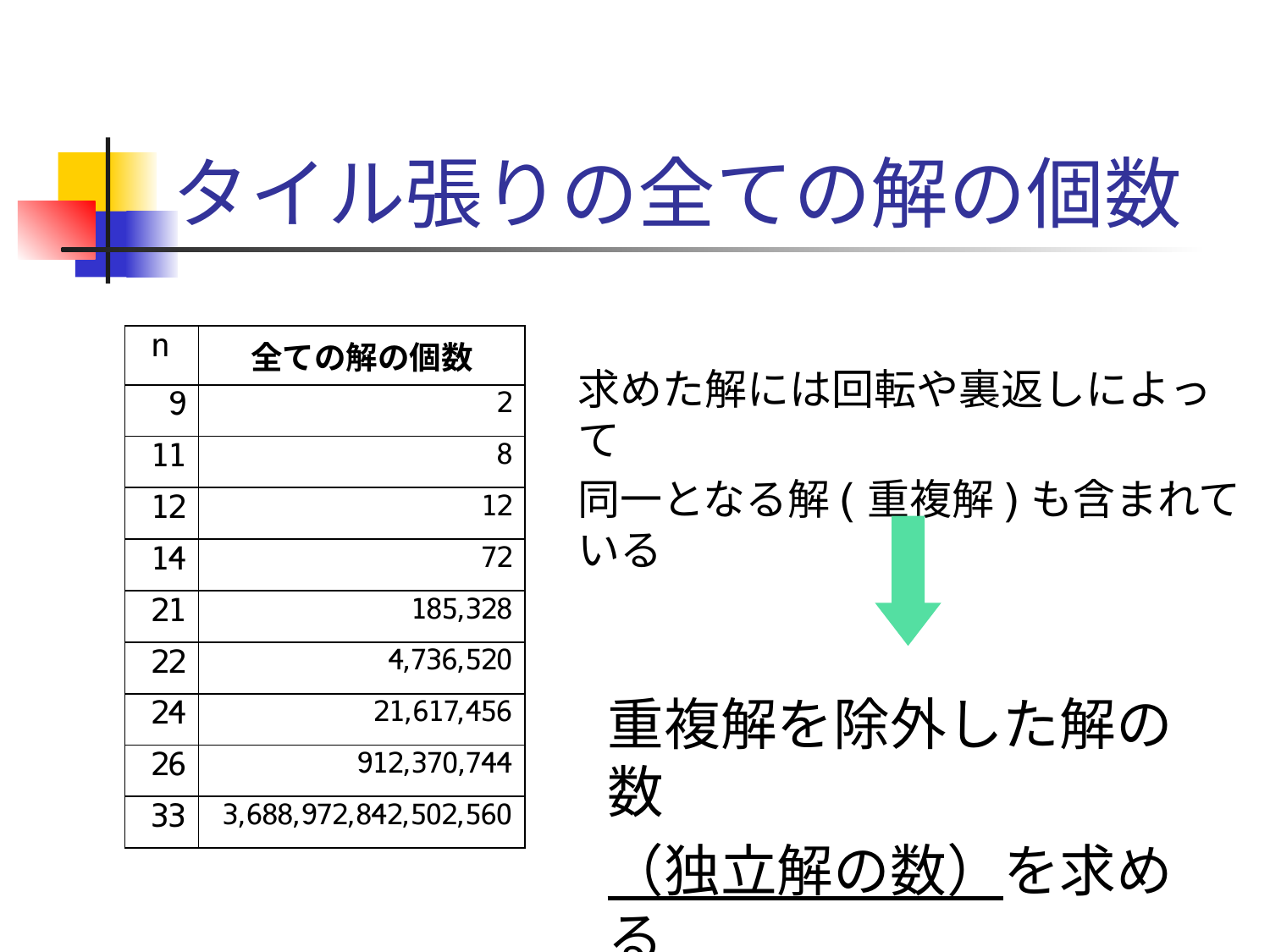

# タイル張りの全ての解の個数
| n | 全ての解の個数 |
| --- | --- |
| 9 | 2 |
| 11 | 8 |
| 12 | 12 |
| 14 | 72 |
| 21 | 185,328 |
| 22 | 4,736,520 |
| 24 | 21,617,456 |
| 26 | 912,370,744 |
| 33 | 3,688,972,842,502,560 |
求めた解には回転や裏返しによって
同一となる解(重複解)も含まれている

重複解を除外した解の数
（独立解の数）を求める